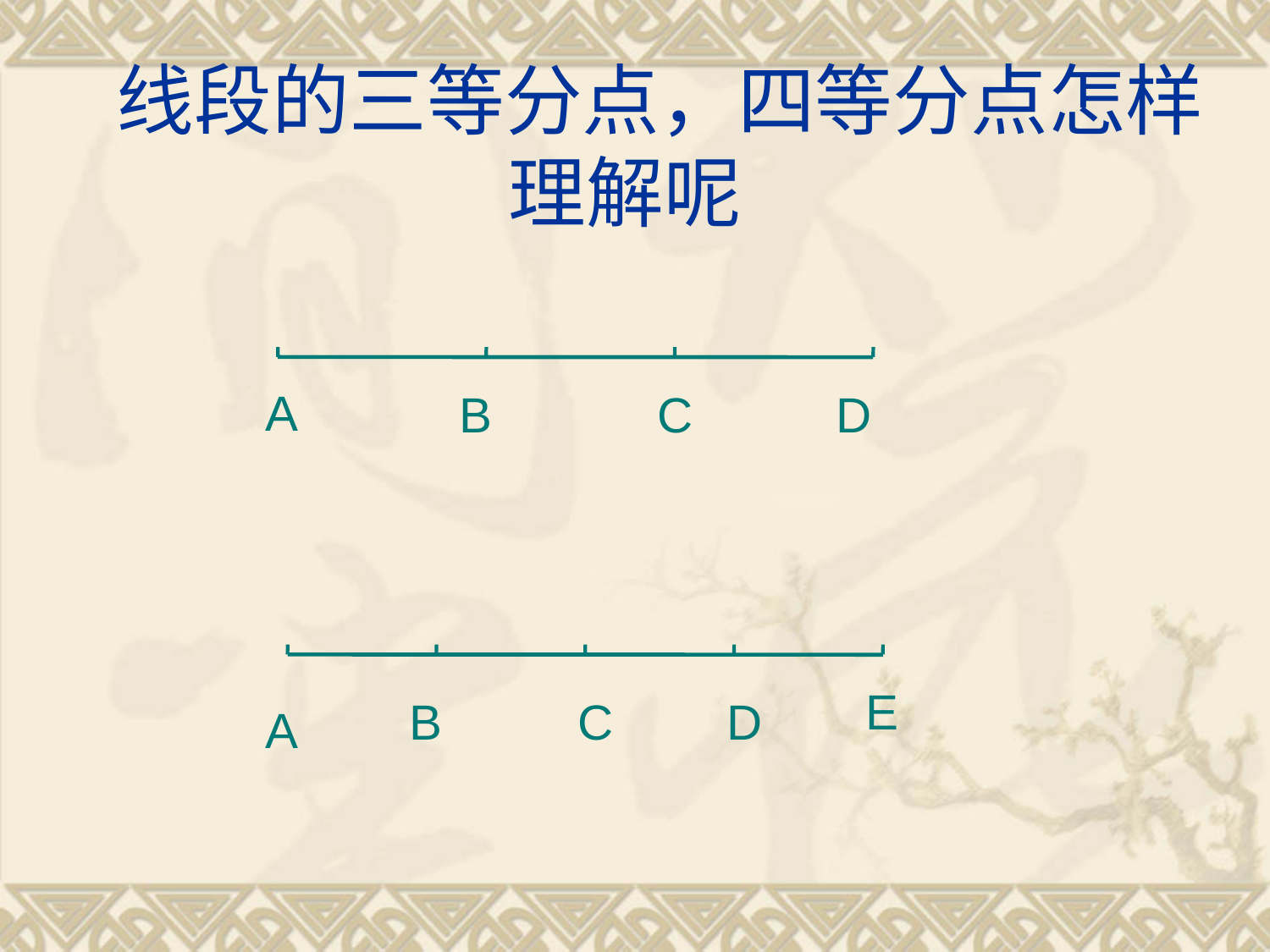

# 线段的三等分点，四等分点怎样理解呢
A
B
C
D
E
B
C
D
A